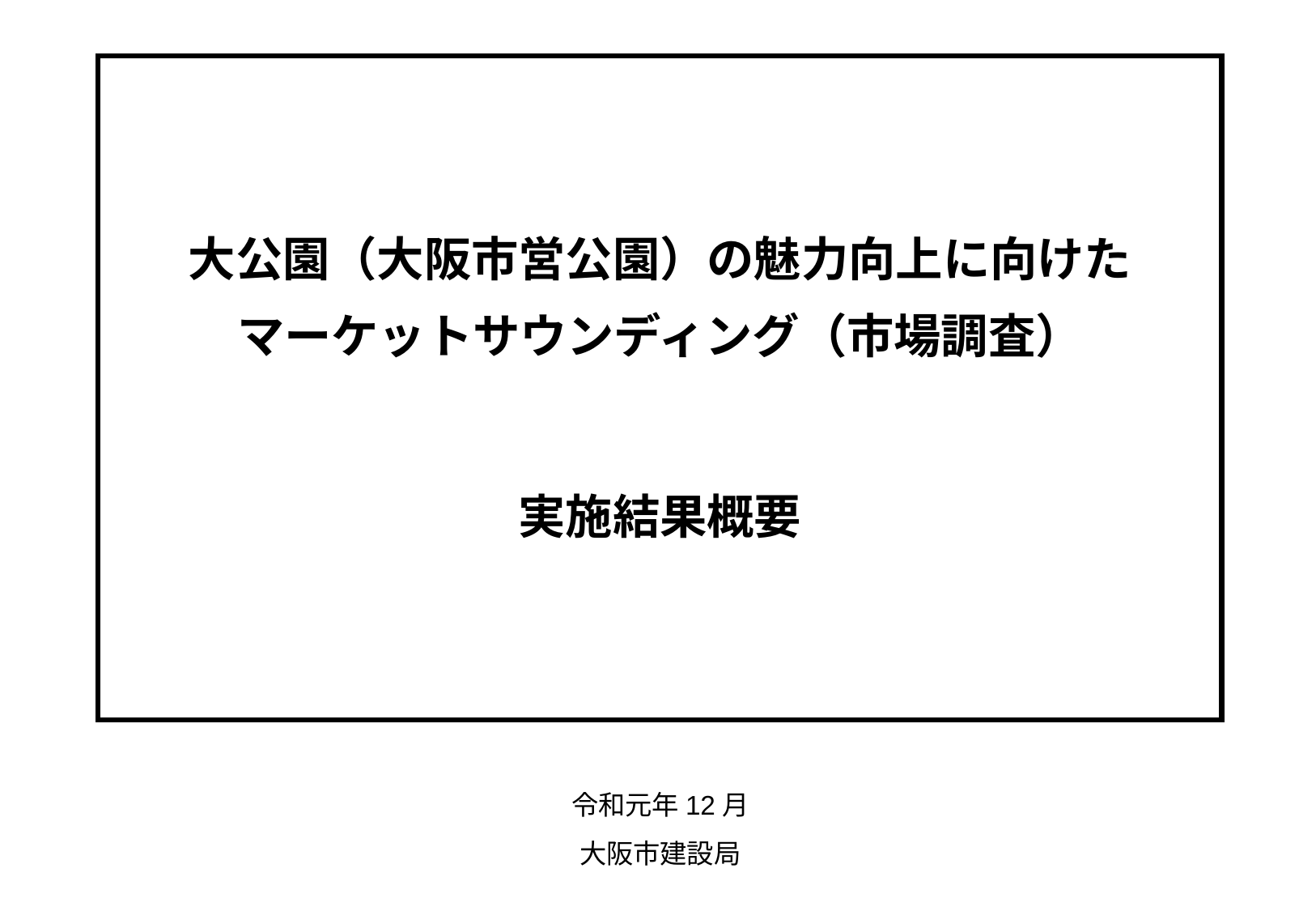

大公園（大阪市営公園）の魅力向上に向けた
マーケットサウンディング（市場調査）

実施結果概要
令和元年12月
大阪市建設局